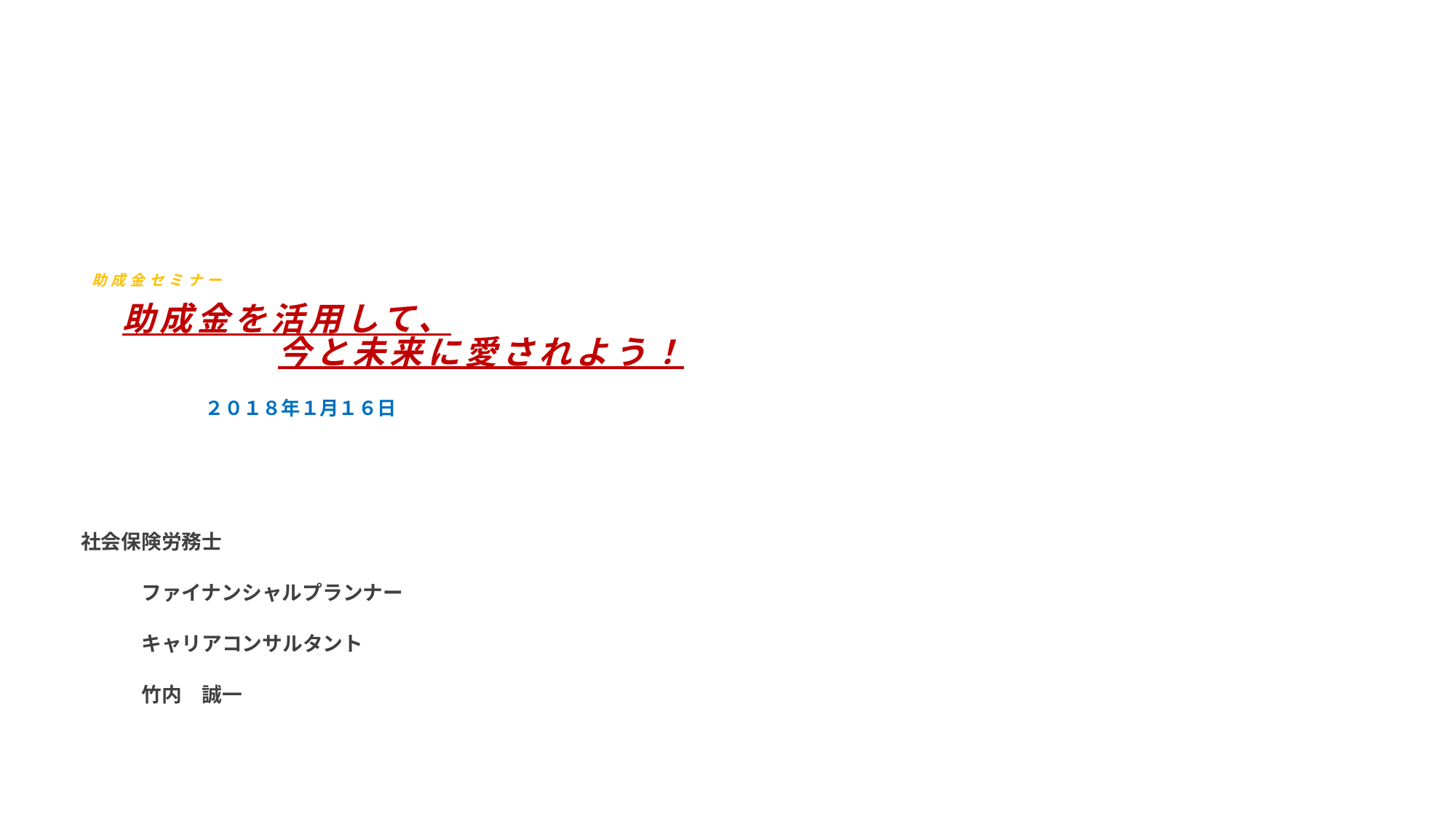

# 助成金セミナー 　助成金を活用して、 　　　　　今と未来に愛されよう！

　　　　　　　　　　　　　　　　　　　　　　　　　　　　　　　　　　　　　　　　　　　　　　　　　　　　　　　　　　　　　　　　　　　　　　　　　　２０１８年１月１６日

　　　　　　　　　　　　　　　　　　　　　　　　　　　　　　　　　　　　　　　　　　　　　　　　　　　　　　　　　　　　　　　　　　　　　　　　　 社会保険労務士
　　　　　　　　　　　　　　　　　　　　　　　　　　　　　　　　　　　　　　　　　　　　　　　　　　　　　　　　　　　　　　　　　　　　ファイナンシャルプランナー
　　　　　　　　　　　　　　　　　　　　　　　　　　　　　　　　　　　　　　　　　　　　　　　　　　　　　　　　　　　　　　　　　　　　キャリアコンサルタント
　　　　　　　　　　　　　　　　　　　　　　　　　　　　　　　　　　　　　　　　　　　　　　　　　　　　　　　　　　　　　　　　　　　　竹内　誠一